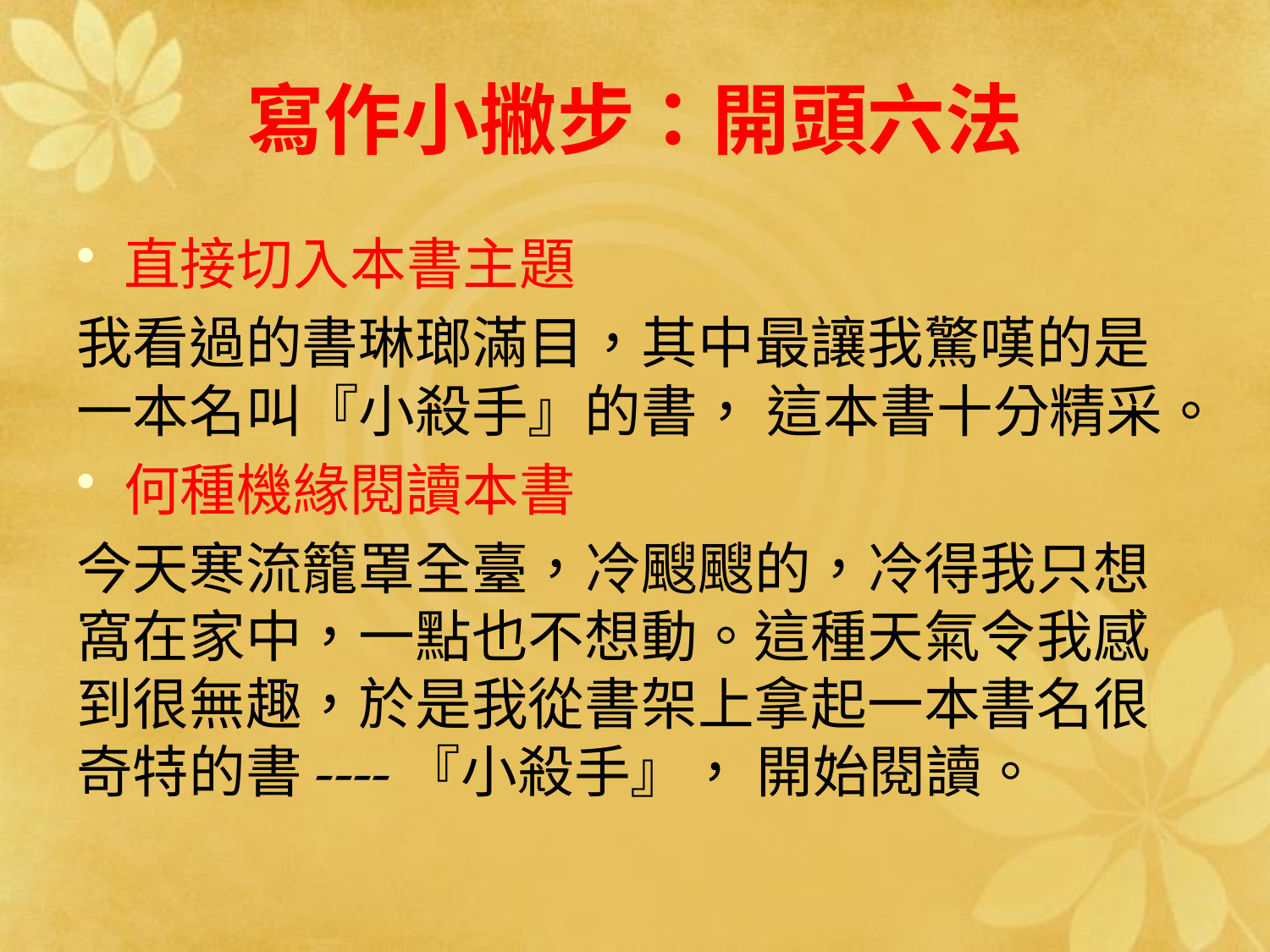

# 寫作小撇步：開頭六法
直接切入本書主題
我看過的書琳瑯滿目，其中最讓我驚嘆的是一本名叫『小殺手』的書， 這本書十分精采。
何種機緣閱讀本書
今天寒流籠罩全臺，冷颼颼的，冷得我只想窩在家中，一點也不想動。這種天氣令我感到很無趣，於是我從書架上拿起一本書名很奇特的書----『小殺手』， 開始閱讀。